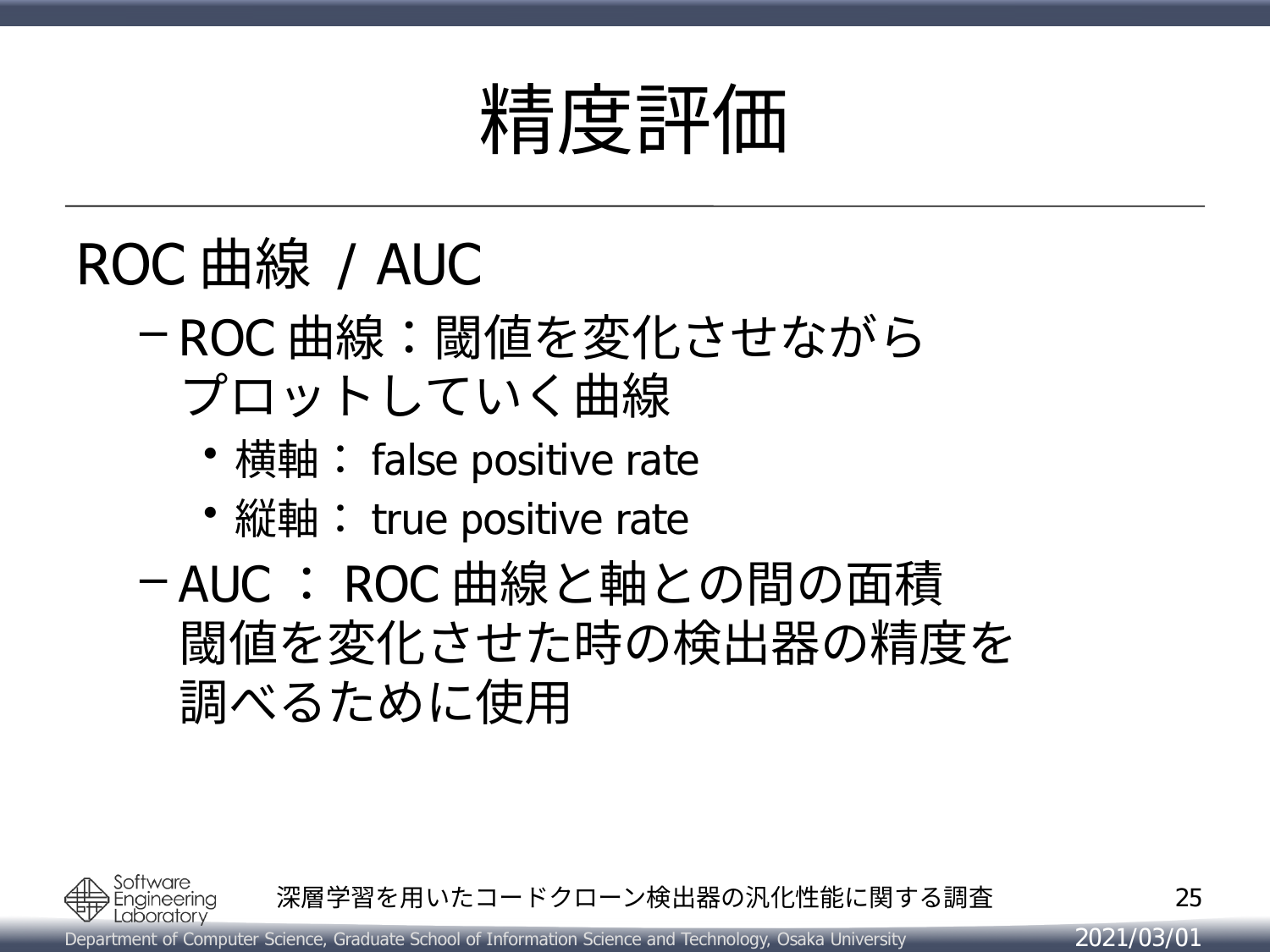

# 精度評価
ROC曲線 / AUC
ROC曲線：閾値を変化させながら
プロットしていく曲線
横軸：false positive rate
縦軸：true positive rate
AUC：ROC曲線と軸との間の面積
閾値を変化させた時の検出器の精度を
調べるために使用
25
深層学習を用いたコードクローン検出器の汎化性能に関する調査
2021/03/01